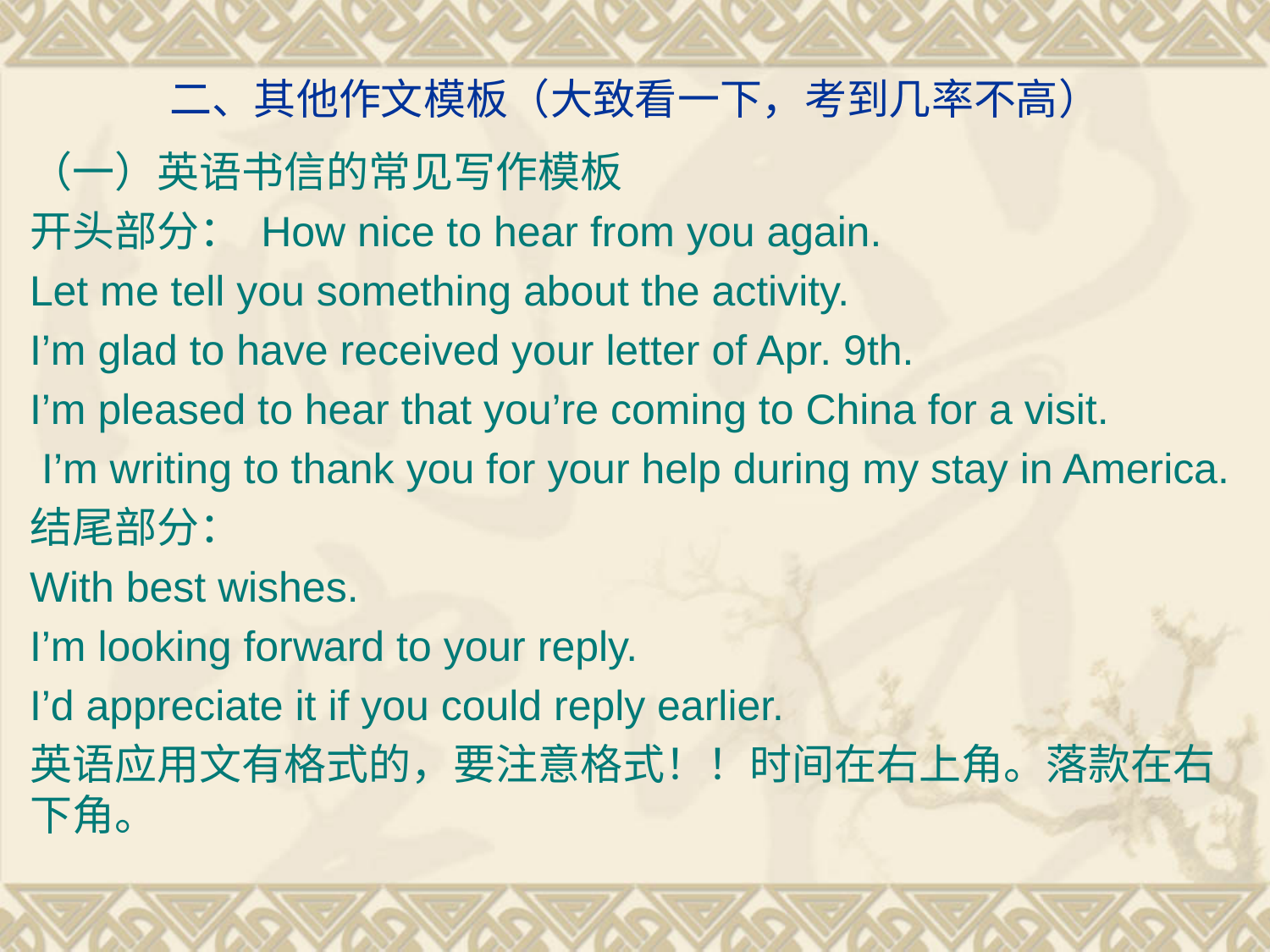

# 二、其他作文模板（大致看一下，考到几率不高）
（一）英语书信的常见写作模板
开头部分： How nice to hear from you again.
Let me tell you something about the activity.
I’m glad to have received your letter of Apr. 9th.
I’m pleased to hear that you’re coming to China for a visit.
 I’m writing to thank you for your help during my stay in America.
结尾部分：
With best wishes.
I’m looking forward to your reply.
I’d appreciate it if you could reply earlier.
英语应用文有格式的，要注意格式！！时间在右上角。落款在右下角。